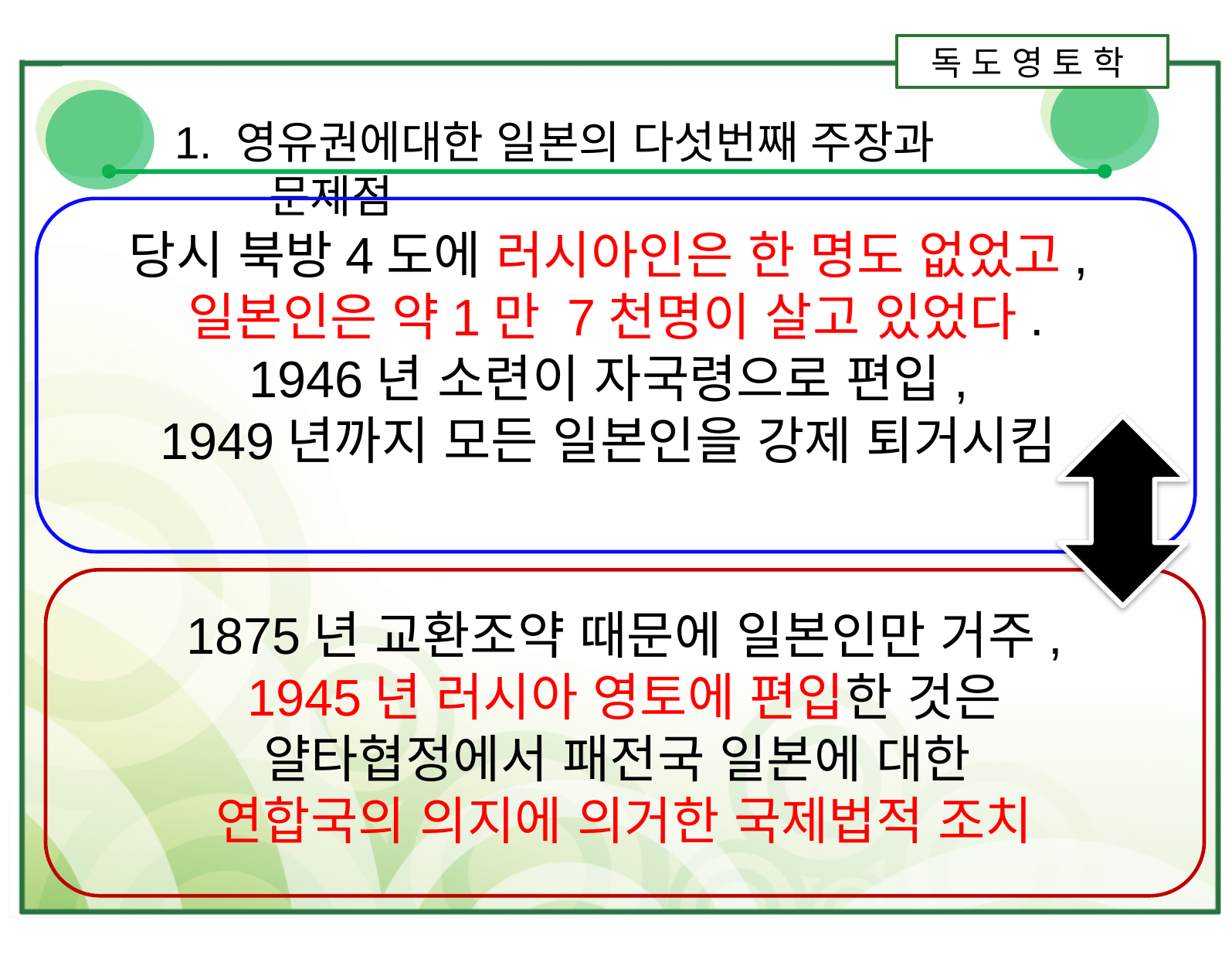

독 도 영 토 학

1. 영유권에대한 일본의 다섯번째 주장과 문제점

당시 북방4도에 러시아인은 한 명도 없었고,
일본인은 약1만 7천명이 살고 있었다.
1946년 소련이 자국령으로 편입,
1949년까지 모든 일본인을 강제 퇴거시킴

1875년 교환조약 때문에 일본인만 거주,
 1945년 러시아 영토에 편입한 것은
얄타협정에서 패전국 일본에 대한
연합국의 의지에 의거한 국제법적 조치